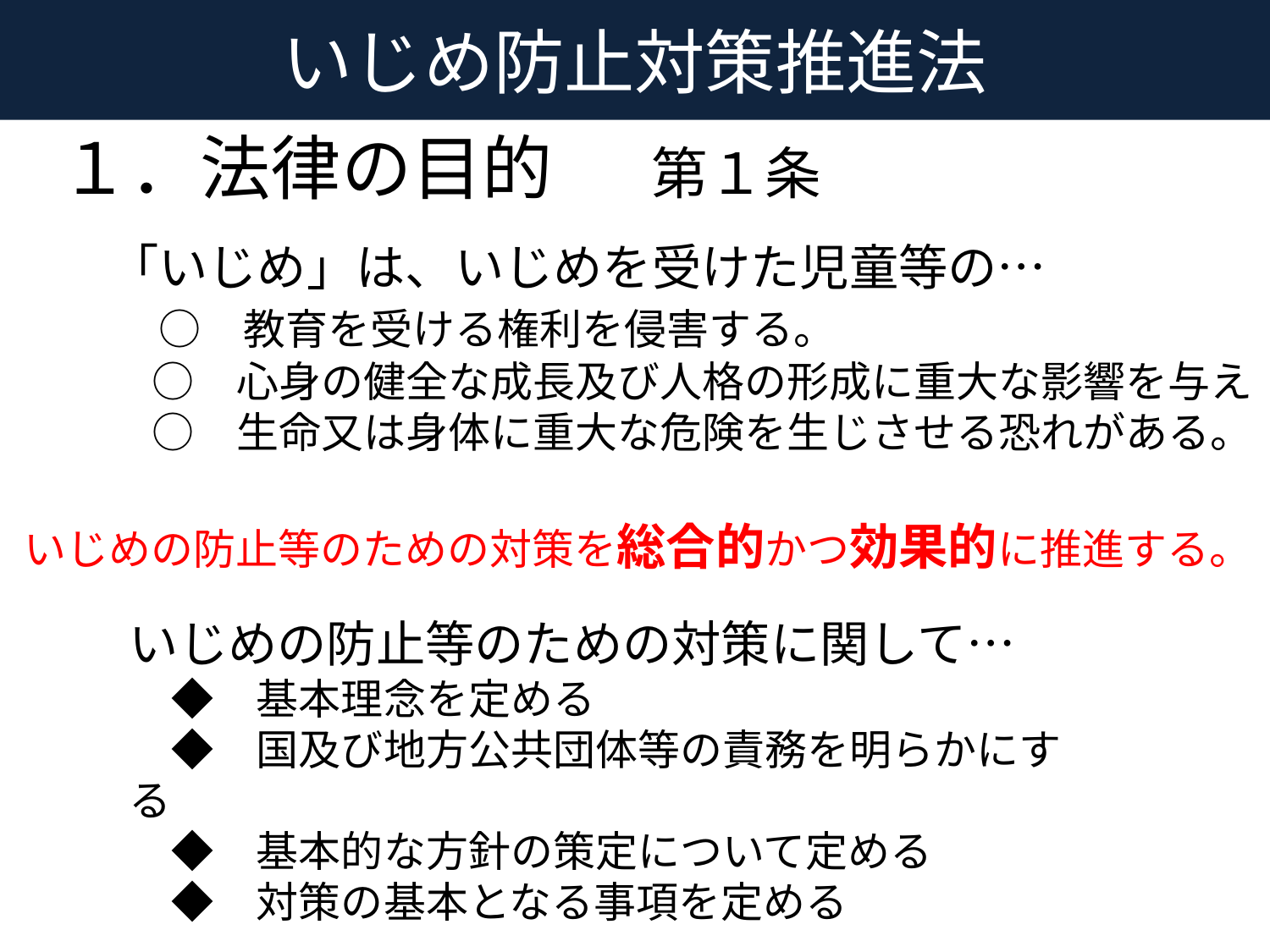

いじめ防止対策推進法
１．法律の目的　　第１条
「いじめ」は、いじめを受けた児童等の…
　○　教育を受ける権利を侵害する。
　○　心身の健全な成長及び人格の形成に重大な影響を与え
　○　生命又は身体に重大な危険を生じさせる恐れがある。
いじめの防止等のための対策を総合的かつ効果的に推進する。
いじめの防止等のための対策に関して…
　◆　基本理念を定める
　◆　国及び地方公共団体等の責務を明らかにする
　◆　基本的な方針の策定について定める
　◆　対策の基本となる事項を定める